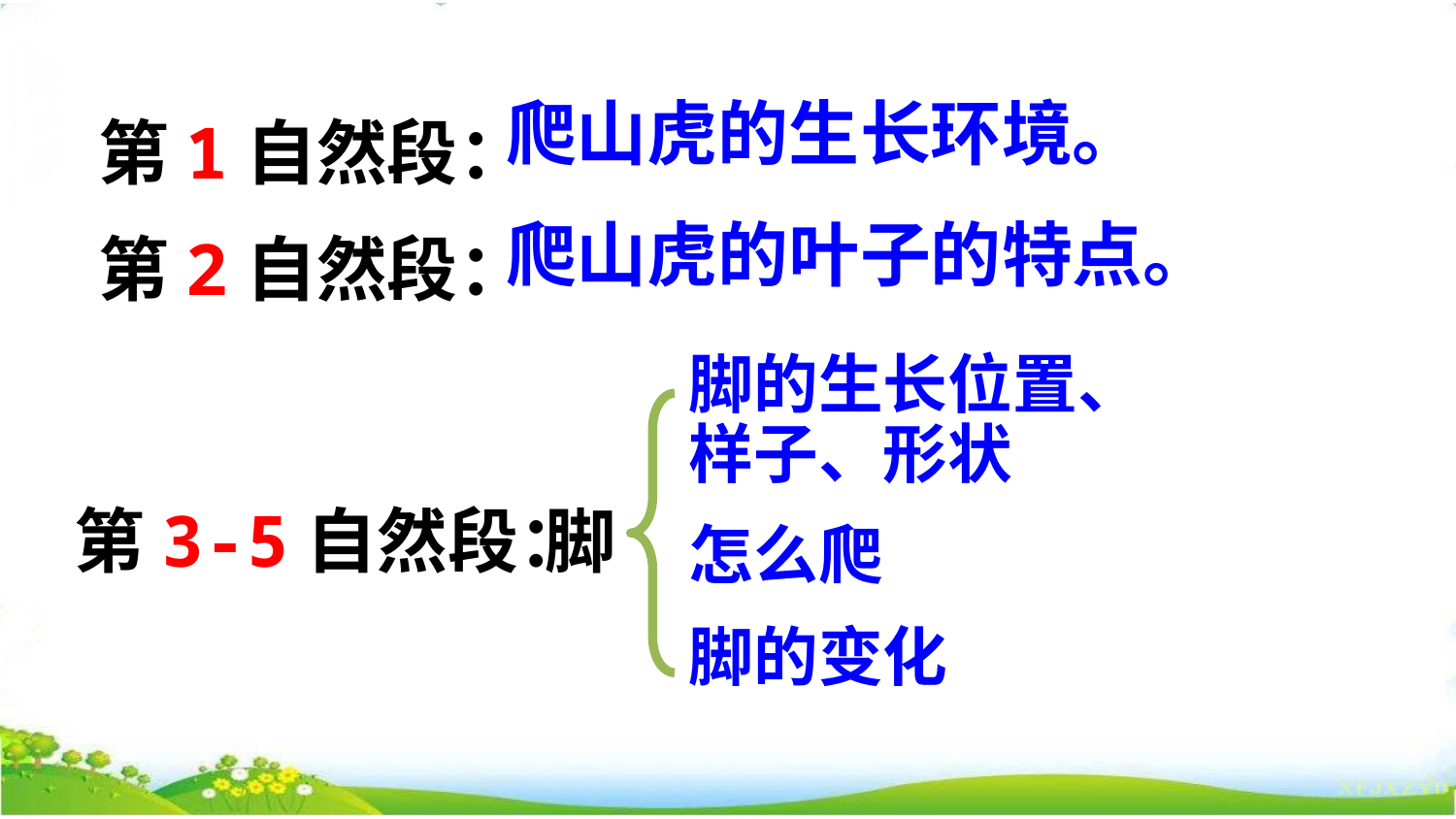

第1自然段：
第2自然段：
爬山虎的生长环境。
爬山虎的叶子的特点。
脚的生长位置、样子、形状

第3-5自然段：
脚
怎么爬
脚的变化